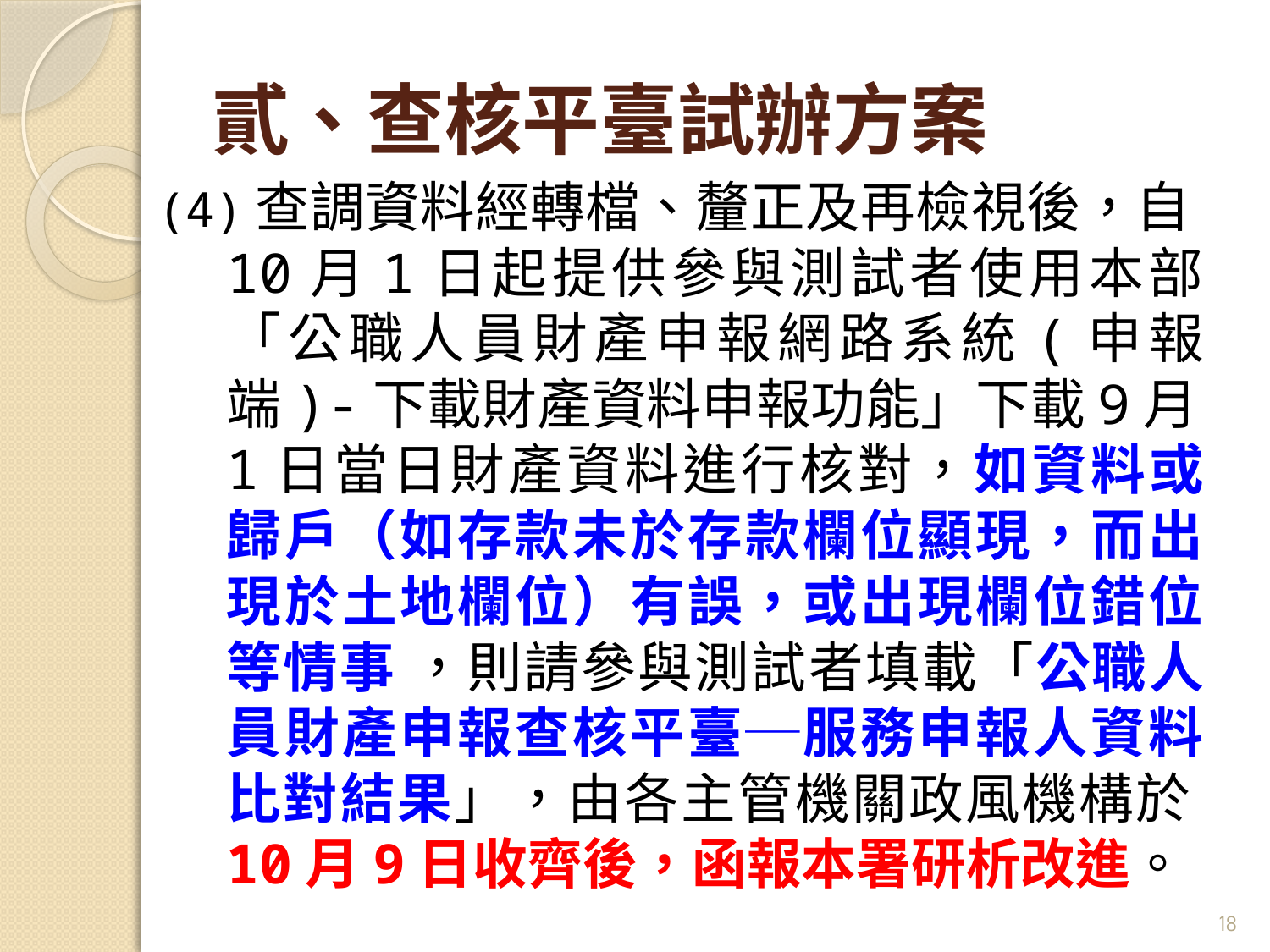

# 貳、查核平臺試辦方案
(4)查調資料經轉檔、釐正及再檢視後，自10月1日起提供參與測試者使用本部「公職人員財產申報網路系統(申報端)-下載財產資料申報功能」下載9月1日當日財產資料進行核對，如資料或歸戶（如存款未於存款欄位顯現，而出現於土地欄位）有誤，或出現欄位錯位等情事 ，則請參與測試者填載「公職人員財產申報查核平臺─服務申報人資料比對結果」，由各主管機關政風機構於10月9日收齊後，函報本署研析改進。

18